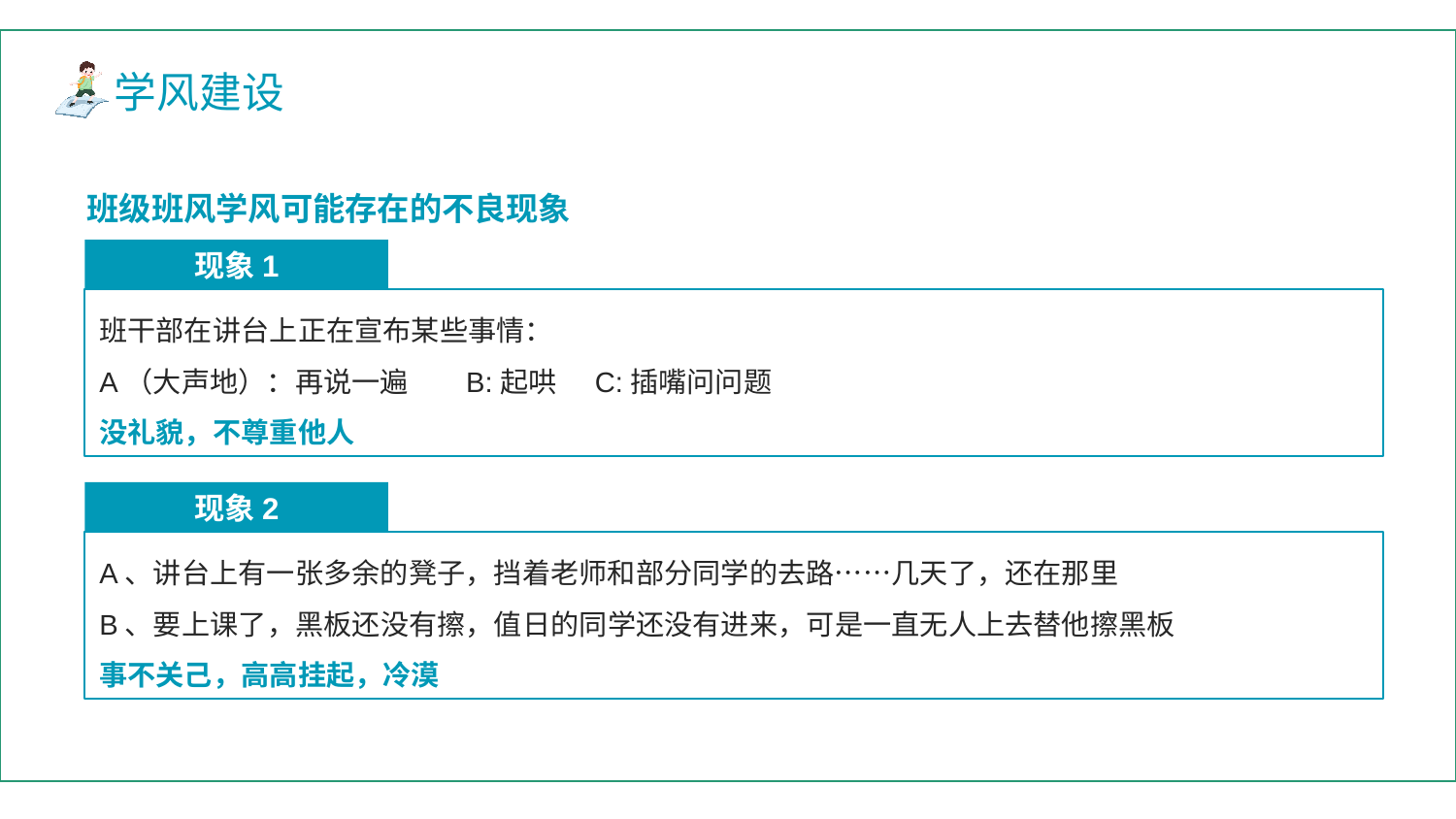

班级班风学风可能存在的不良现象
现象1
班干部在讲台上正在宣布某些事情：
A（大声地）：再说一遍        B:起哄     C:插嘴问问题
没礼貌，不尊重他人
现象2
A、讲台上有一张多余的凳子，挡着老师和部分同学的去路……几天了，还在那里
B、要上课了，黑板还没有擦，值日的同学还没有进来，可是一直无人上去替他擦黑板
事不关己，高高挂起，冷漠